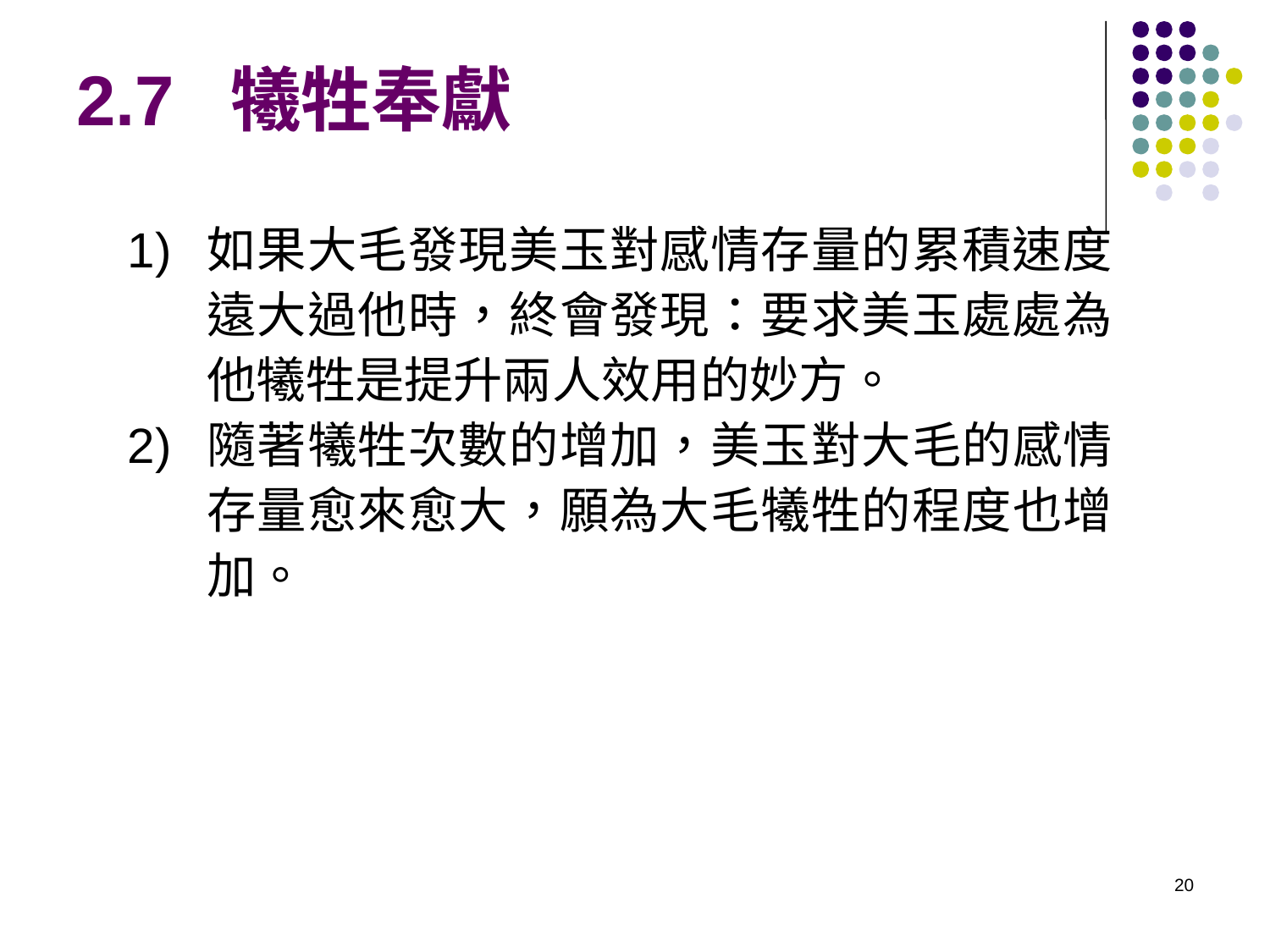

# 2.7  犧牲奉獻
如果大毛發現美玉對感情存量的累積速度遠大過他時，終會發現：要求美玉處處為他犧牲是提升兩人效用的妙方。
隨著犧牲次數的增加，美玉對大毛的感情存量愈來愈大，願為大毛犧牲的程度也增加。
20